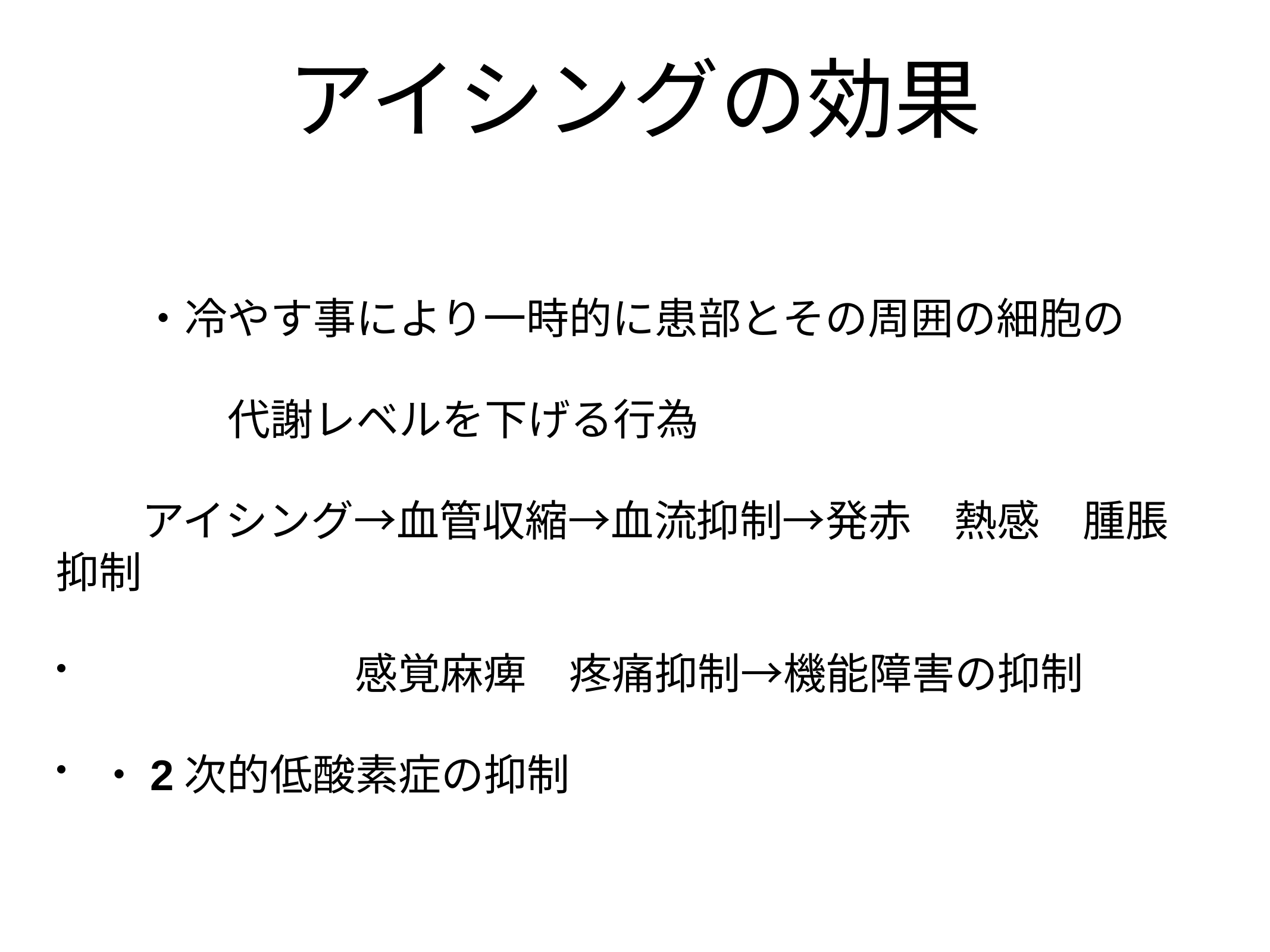

# アイシングの効果

　　・冷やす事により一時的に患部とその周囲の細胞の
　　　　代謝レベルを下げる行為
　　アイシング→血管収縮→血流抑制→発赤　熱感　腫脹　抑制
　　　　　　感覚麻痺　疼痛抑制→機能障害の抑制
・2次的低酸素症の抑制